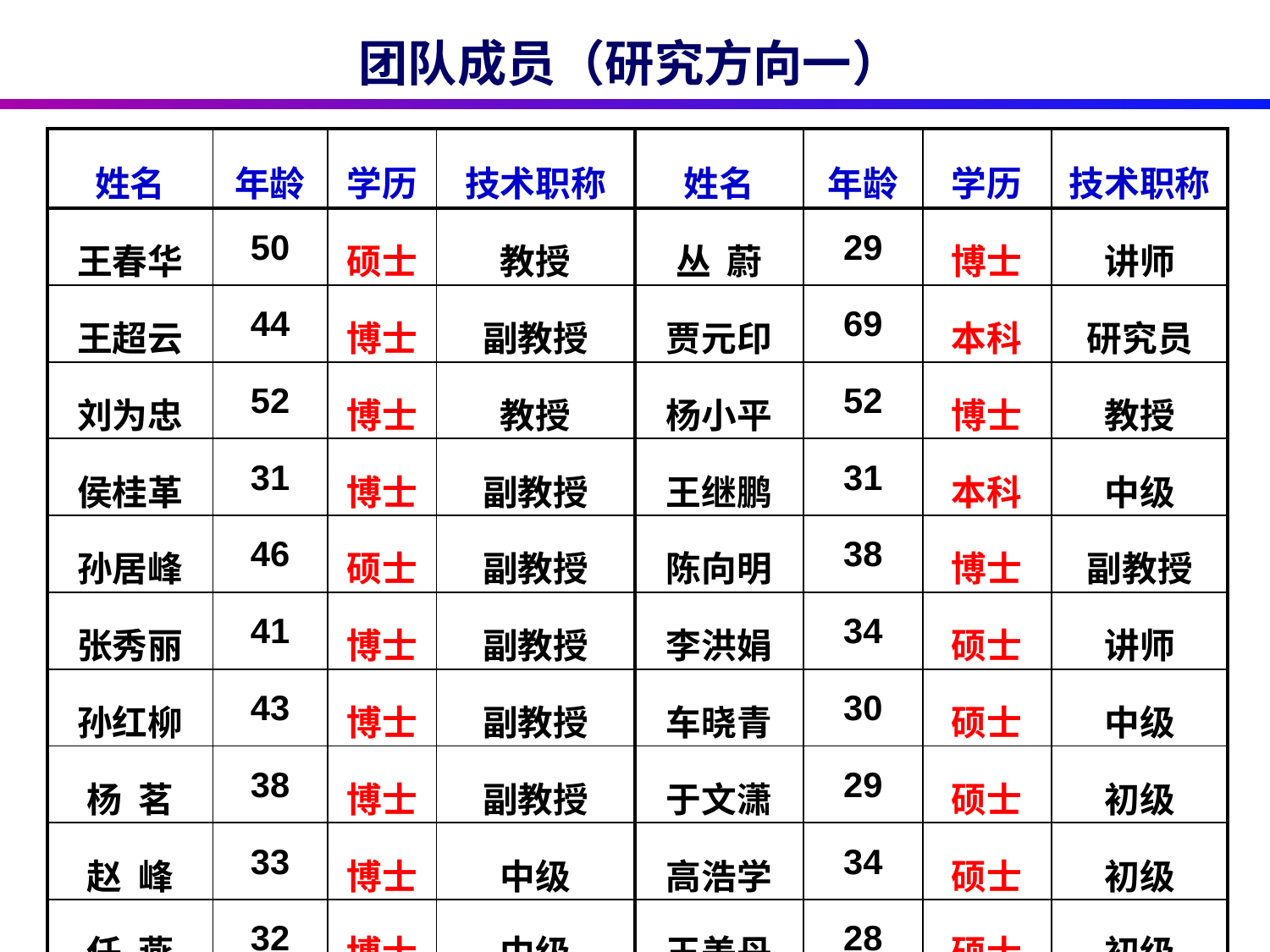

团队成员（研究方向一）

| 姓名 | 年龄 | 学历 | 技术职称 | 姓名 | 年龄 | 学历 | 技术职称 |
| --- | --- | --- | --- | --- | --- | --- | --- |
| 王春华 | 50 | 硕士 | 教授 | 丛 蔚 | 29 | 博士 | 讲师 |
| 王超云 | 44 | 博士 | 副教授 | 贾元印 | 69 | 本科 | 研究员 |
| 刘为忠 | 52 | 博士 | 教授 | 杨小平 | 52 | 博士 | 教授 |
| 侯桂革 | 31 | 博士 | 副教授 | 王继鹏 | 31 | 本科 | 中级 |
| 孙居峰 | 46 | 硕士 | 副教授 | 陈向明 | 38 | 博士 | 副教授 |
| 张秀丽 | 41 | 博士 | 副教授 | 李洪娟 | 34 | 硕士 | 讲师 |
| 孙红柳 | 43 | 博士 | 副教授 | 车晓青 | 30 | 硕士 | 中级 |
| 杨 茗 | 38 | 博士 | 副教授 | 于文潇 | 29 | 硕士 | 初级 |
| 赵 峰 | 33 | 博士 | 中级 | 高浩学 | 34 | 硕士 | 初级 |
| 任 燕 | 32 | 博士 | 中级 | 王美丹 | 28 | 硕士 | 初级 |